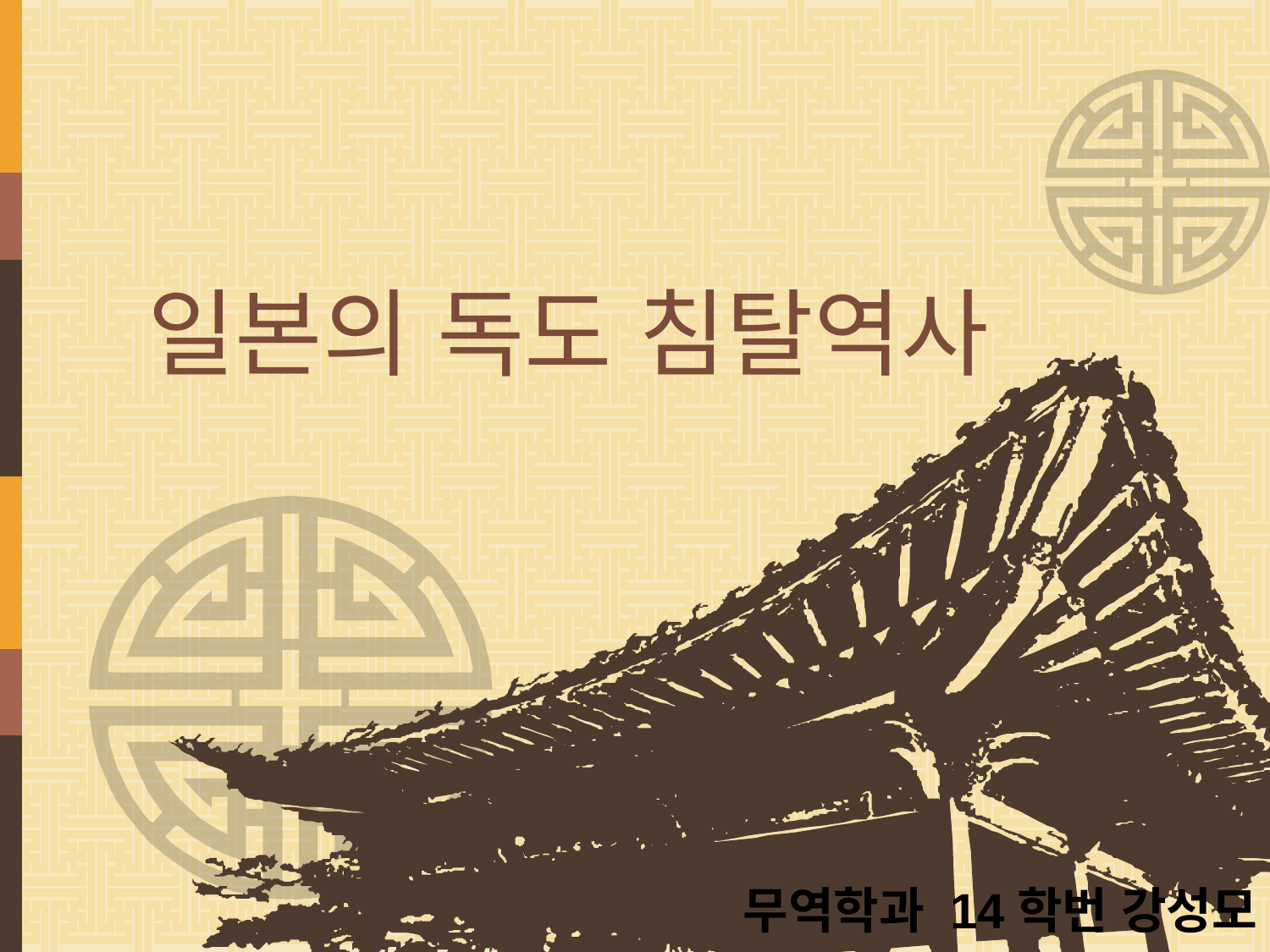

# 일본의 독도 침탈역사
무역학과 14학번 강성모